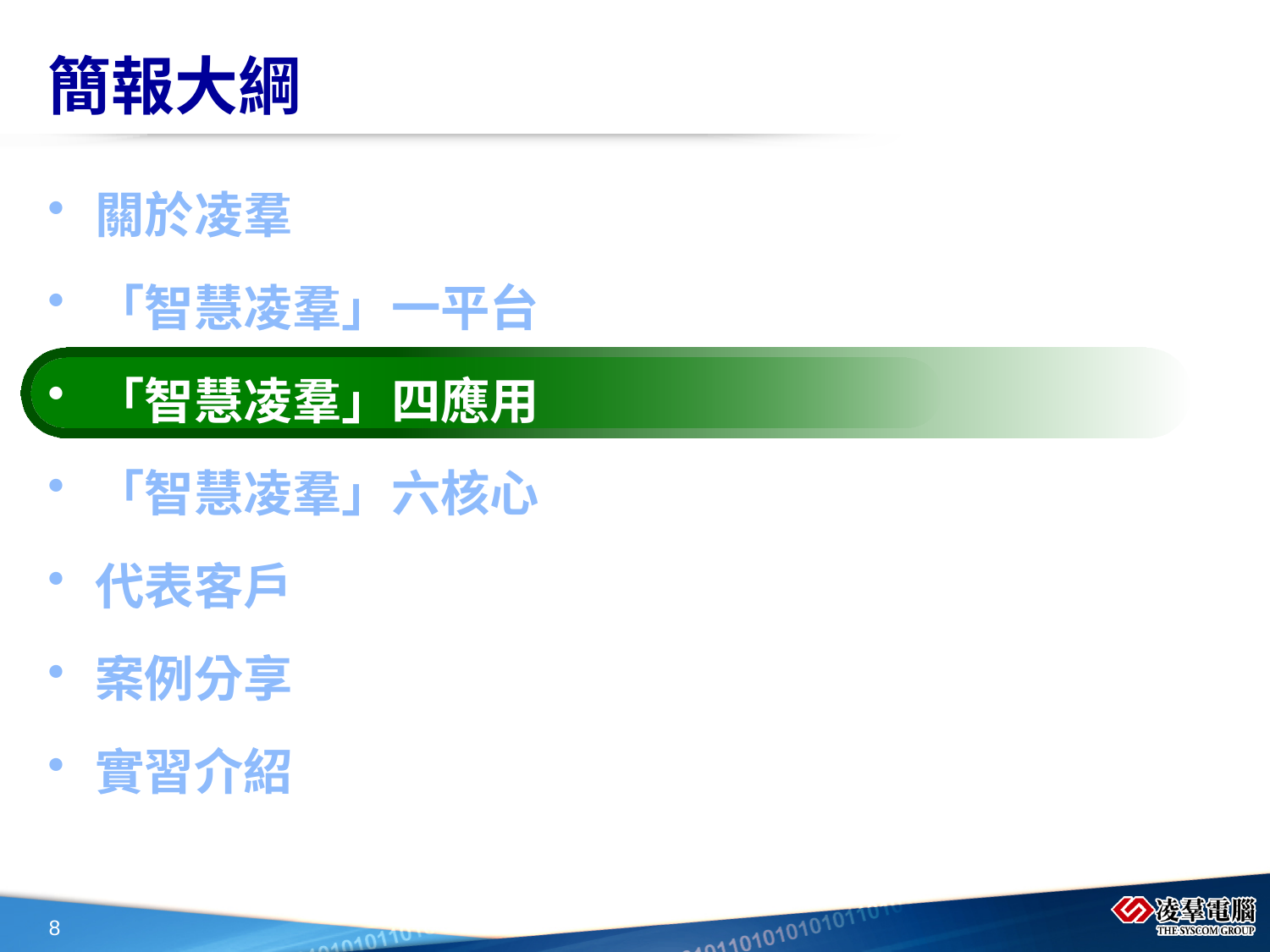

# 簡報大綱
關於凌羣
「智慧凌羣」一平台
「智慧凌羣」四應用
「智慧凌羣」六核心
代表客戶
案例分享
實習介紹

8